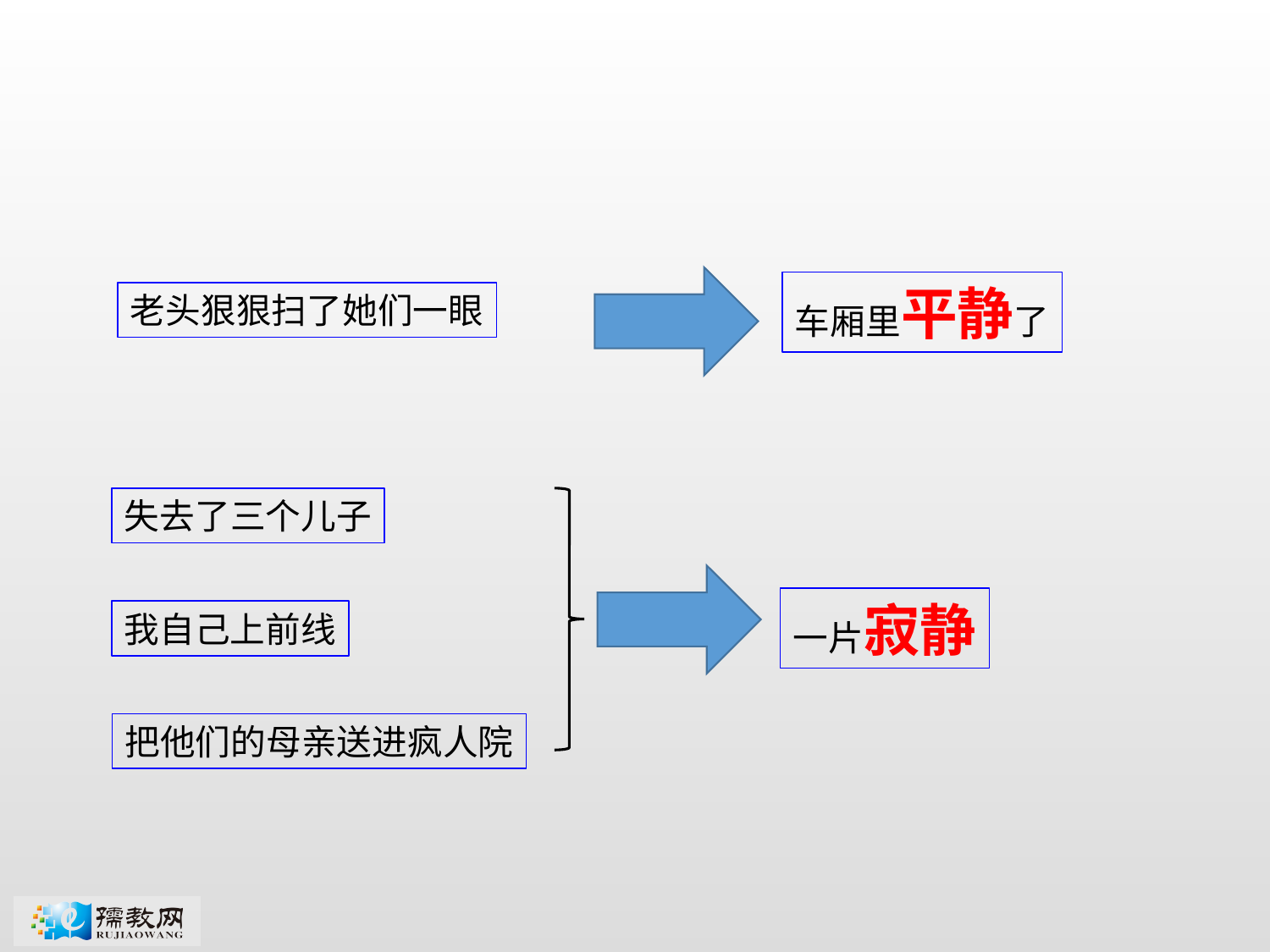

车厢里平静了
老头狠狠扫了她们一眼

失去了三个儿子

一片寂静
我自己上前线
把他们的母亲送进疯人院